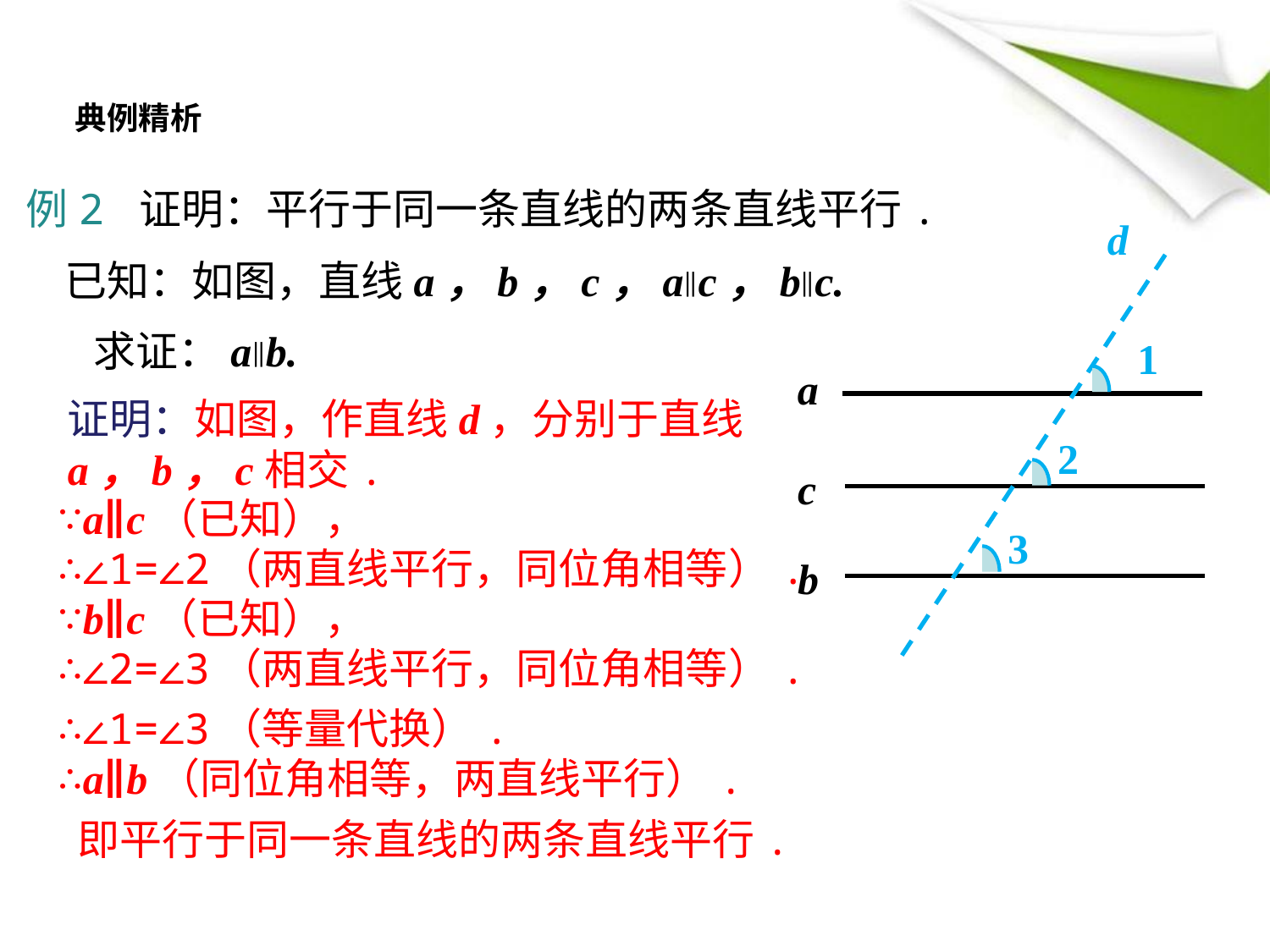

典例精析
例2 证明：平行于同一条直线的两条直线平行.
   已知：如图，直线a，b，c，a∥c，b∥c.
      求证：a∥b.
d
1
a

证明：如图，作直线d，分别于直线a，b，c相交.
2
c

∵a∥c（已知），
3
∴∠1=∠2（两直线平行，同位角相等）.
b

∵b∥c（已知），
∴∠2=∠3（两直线平行，同位角相等）.
∴∠1=∠3（等量代换）.
∴a∥b（同位角相等，两直线平行）.
即平行于同一条直线的两条直线平行.